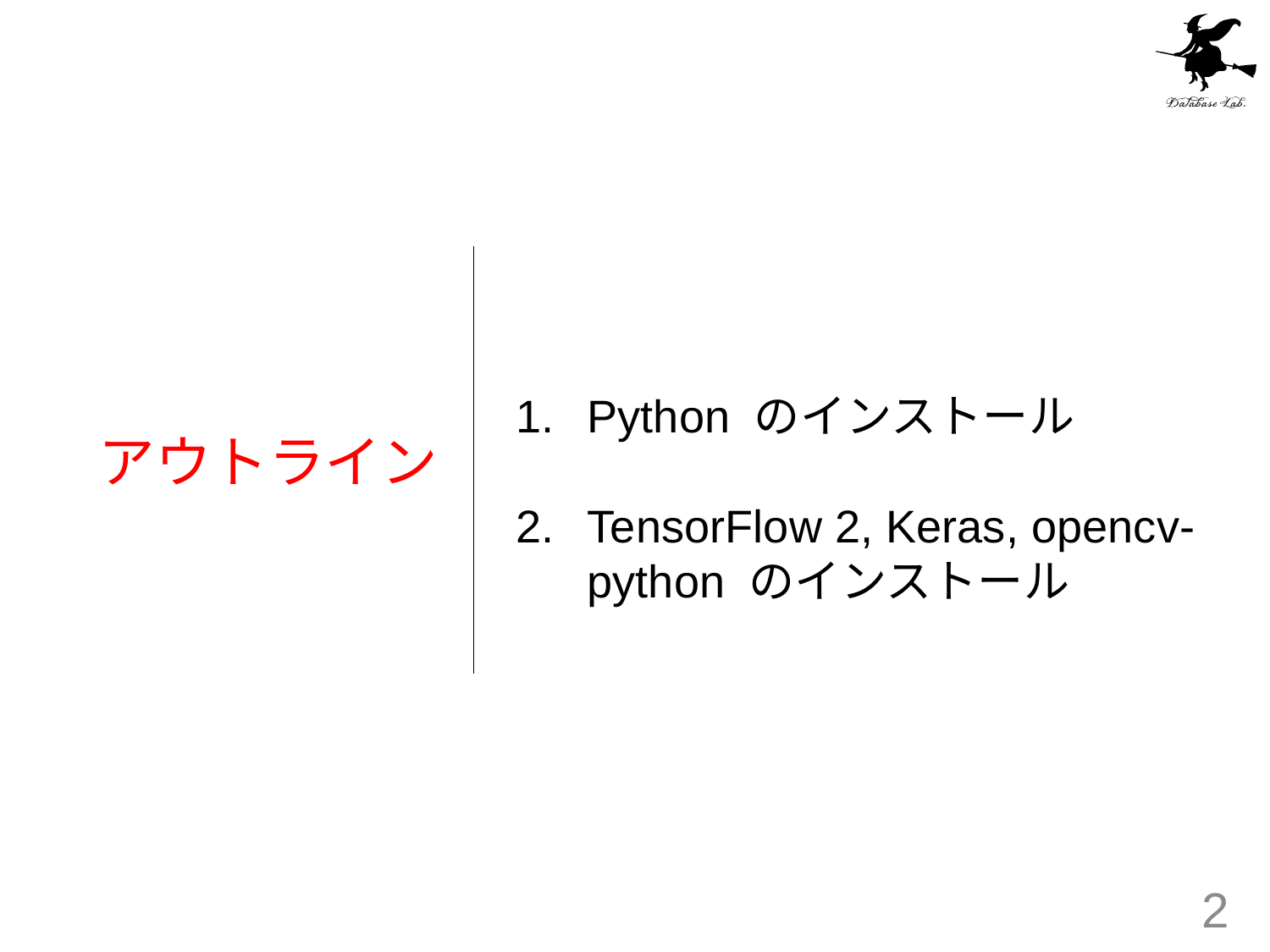

Python のインストール

TensorFlow 2, Keras, opencv-python のインストール
# アウトライン
2